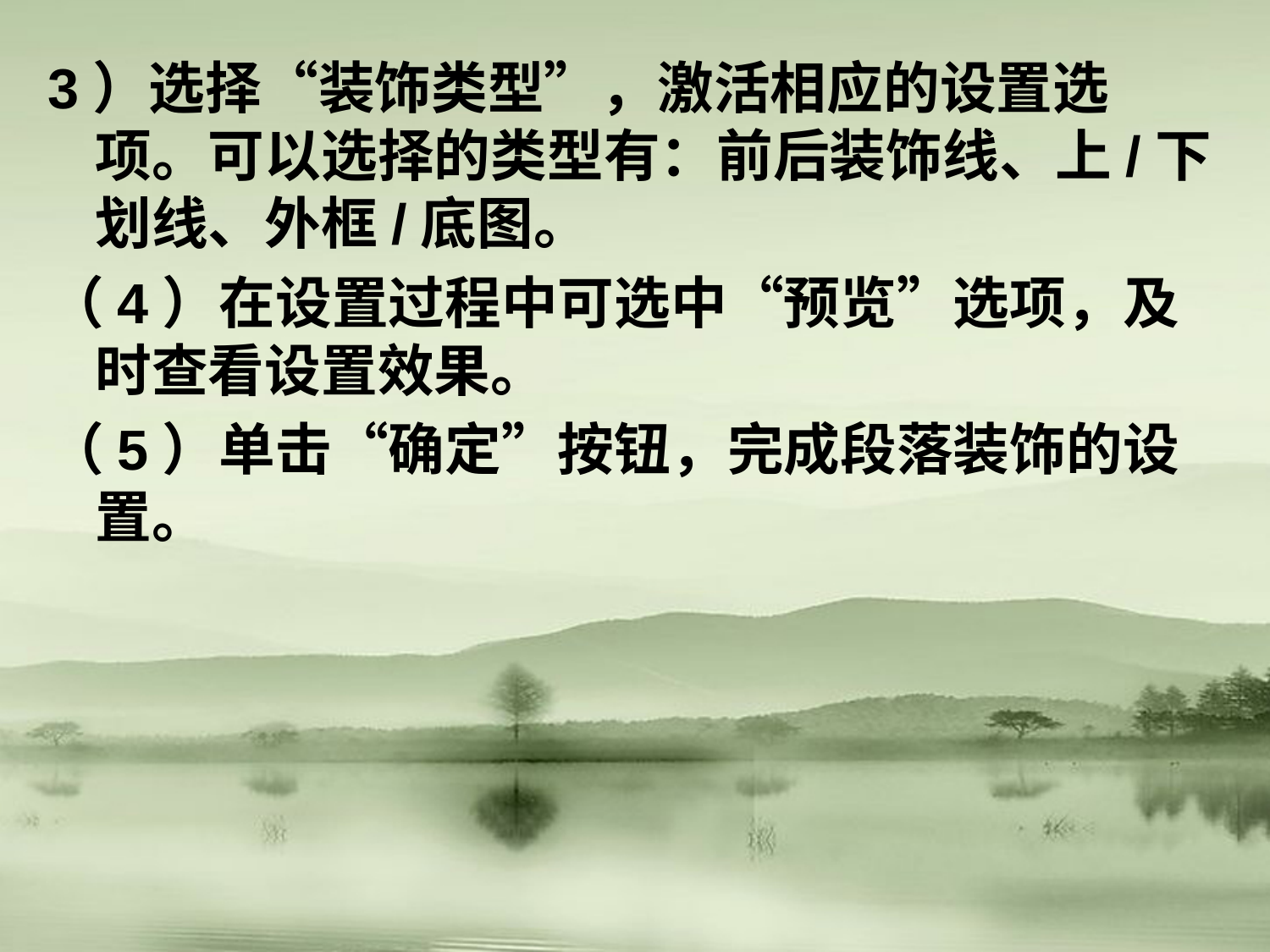

3）选择“装饰类型”，激活相应的设置选项。可以选择的类型有：前后装饰线、上/下划线、外框/底图。
（4）在设置过程中可选中“预览”选项，及时查看设置效果。
（5）单击“确定”按钮，完成段落装饰的设置。